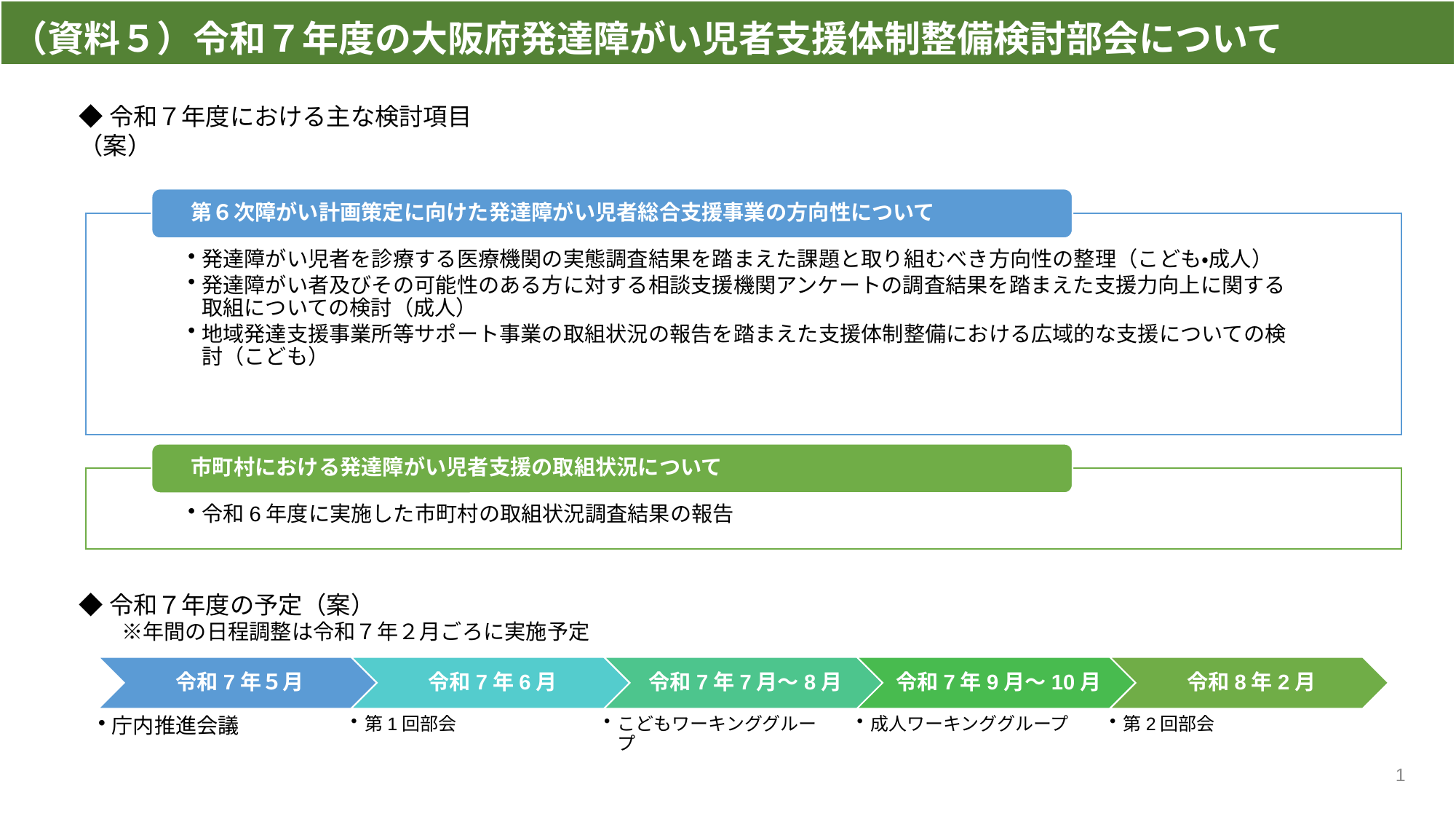

（資料５）令和７年度の大阪府発達障がい児者支援体制整備検討部会について
◆令和７年度における主な検討項目（案）
発達障がい児者を診療する医療機関の実態調査結果を踏まえた課題と取り組むべき方向性の整理（こども・成人）
発達障がい者及びその可能性のある方に対する相談支援機関アンケートの調査結果を踏まえた支援力向上に関する取組についての検討（成人）
地域発達支援事業所等サポート事業の取組状況の報告を踏まえた支援体制整備における広域的な支援についての検討（こども）
第６次障がい計画策定に向けた発達障がい児者総合支援事業の方向性について
令和6年度に実施した市町村の取組状況調査結果の報告
市町村における発達障がい児者支援の取組状況について
◆令和７年度の予定（案）
　　※年間の日程調整は令和７年２月ごろに実施予定
令和7年５月
庁内推進会議
令和7年6月
第1回部会
令和7年7月～8月
こどもワーキンググループ
令和7年9月～10月
成人ワーキンググループ
令和8年2月
第2回部会
1